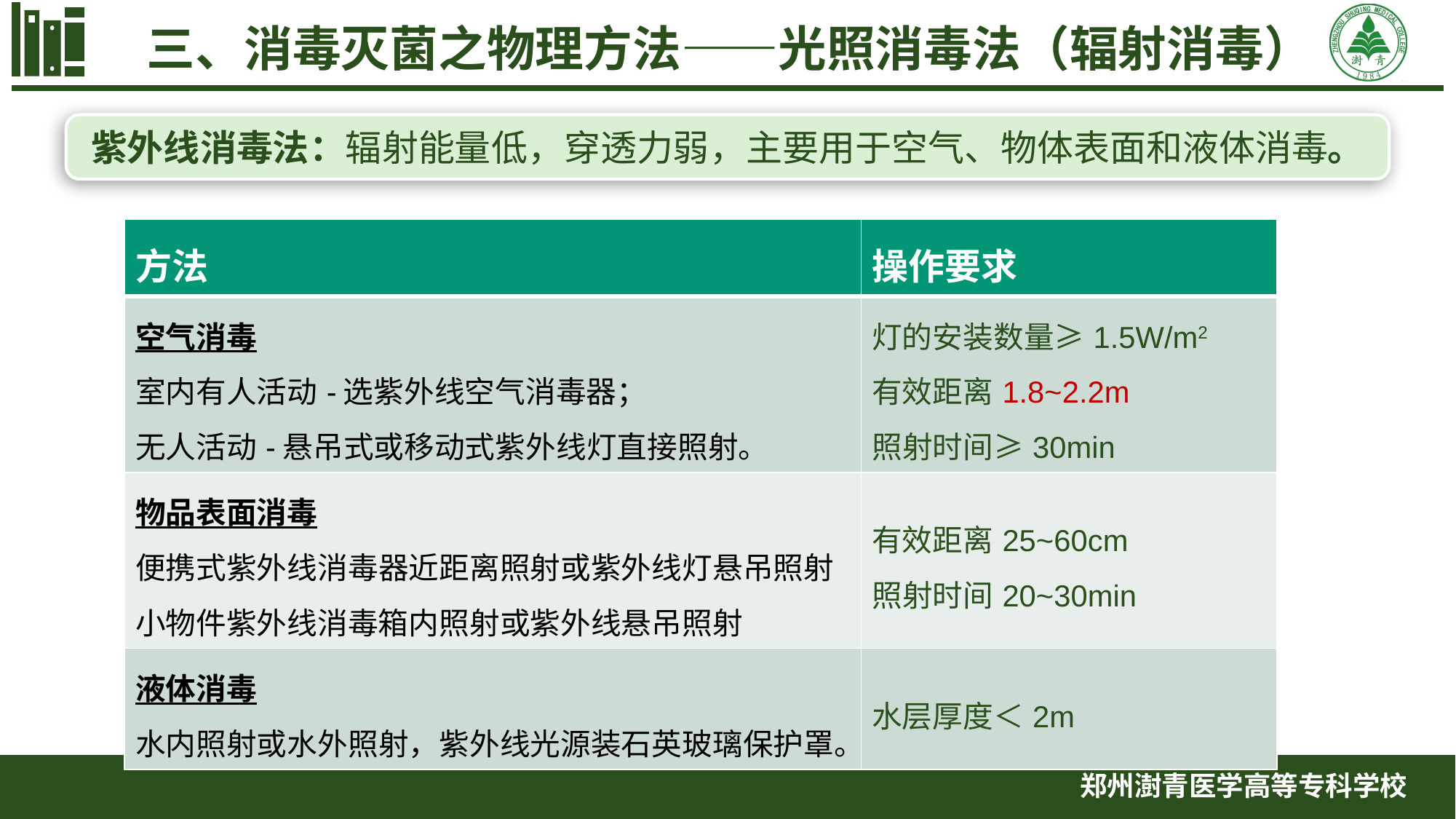

三、消毒灭菌之物理方法——光照消毒法（辐射消毒）

紫外线消毒法：辐射能量低，穿透力弱，主要用于空气、物体表面和液体消毒。
| 方法 | 操作要求 |
| --- | --- |
| 空气消毒 室内有人活动-选紫外线空气消毒器； 无人活动-悬吊式或移动式紫外线灯直接照射。 | 灯的安装数量≥1.5W/m2 有效距离1.8~2.2m 照射时间≥30min |
| 物品表面消毒 便携式紫外线消毒器近距离照射或紫外线灯悬吊照射 小物件紫外线消毒箱内照射或紫外线悬吊照射 | 有效距离25~60cm 照射时间20~30min |
| 液体消毒 水内照射或水外照射，紫外线光源装石英玻璃保护罩。 | 水层厚度＜2m |
郑州澍青医学高等专科学校